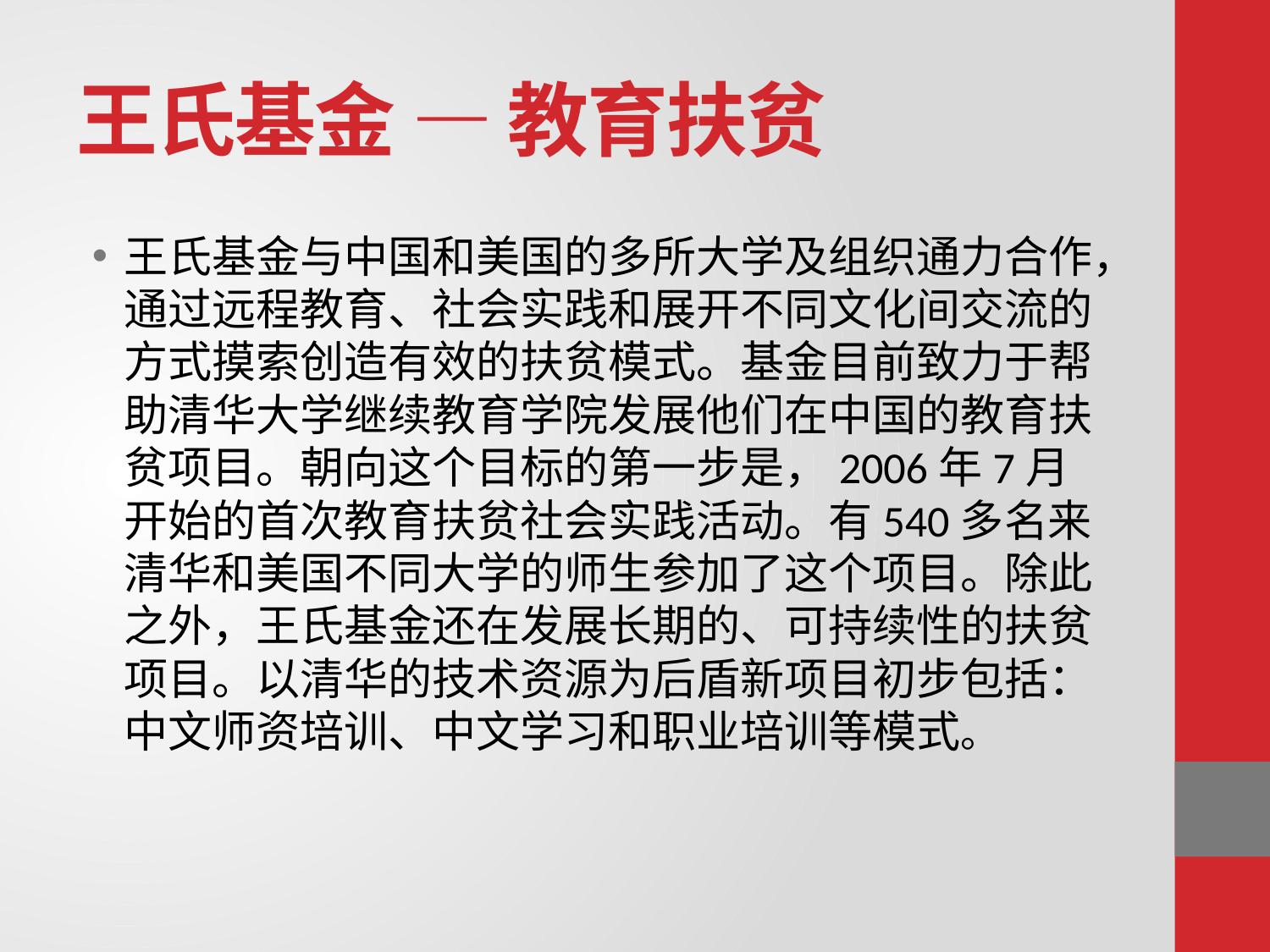

# 王氏基金 — 教育扶贫
王氏基金与中国和美国的多所大学及组织通力合作，通过远程教育、社会实践和展开不同文化间交流的方式摸索创造有效的扶贫模式。基金目前致力于帮助清华大学继续教育学院发展他们在中国的教育扶贫项目。朝向这个目标的第一步是，2006年7月开始的首次教育扶贫社会实践活动。有540多名来清华和美国不同大学的师生参加了这个项目。除此之外，王氏基金还在发展长期的、可持续性的扶贫项目。以清华的技术资源为后盾新项目初步包括：中文师资培训、中文学习和职业培训等模式。